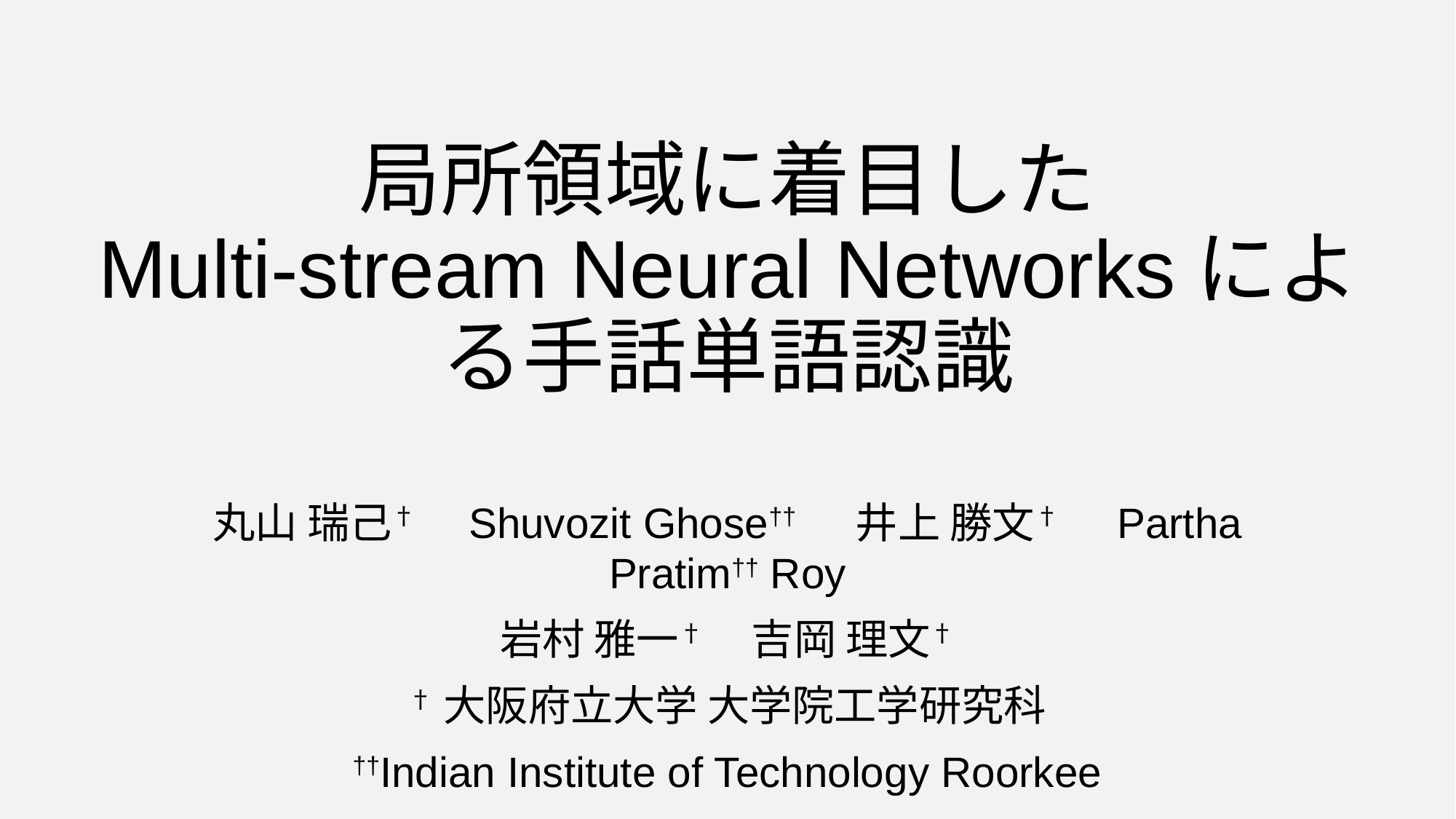

# 局所領域に着目した Multi-stream Neural Networksによる手話単語認識
丸山 瑞己†　Shuvozit Ghose†† 　井上 勝文† 　Partha Pratim†† Roy
岩村 雅一† 　吉岡 理文†
†大阪府立大学 大学院工学研究科
††Indian Institute of Technology Roorkee